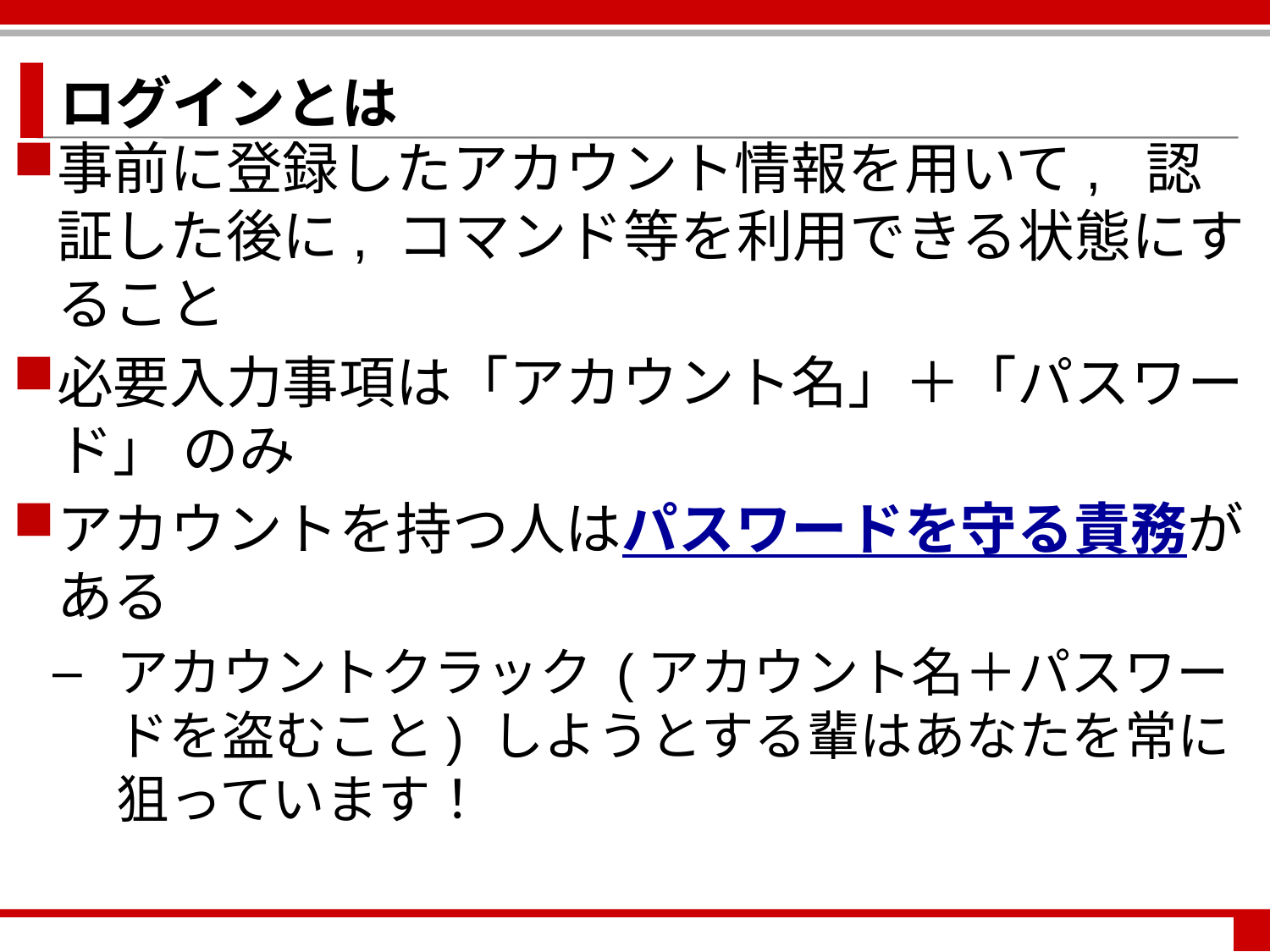

ログインとは
事前に登録したアカウント情報を用いて,  認証した後に, コマンド等を利用できる状態にすること
必要入力事項は「アカウント名」＋「パスワード」 のみ
アカウントを持つ人はパスワードを守る責務がある
アカウントクラック (アカウント名＋パスワードを盗むこと) しようとする輩はあなたを常に狙っています！